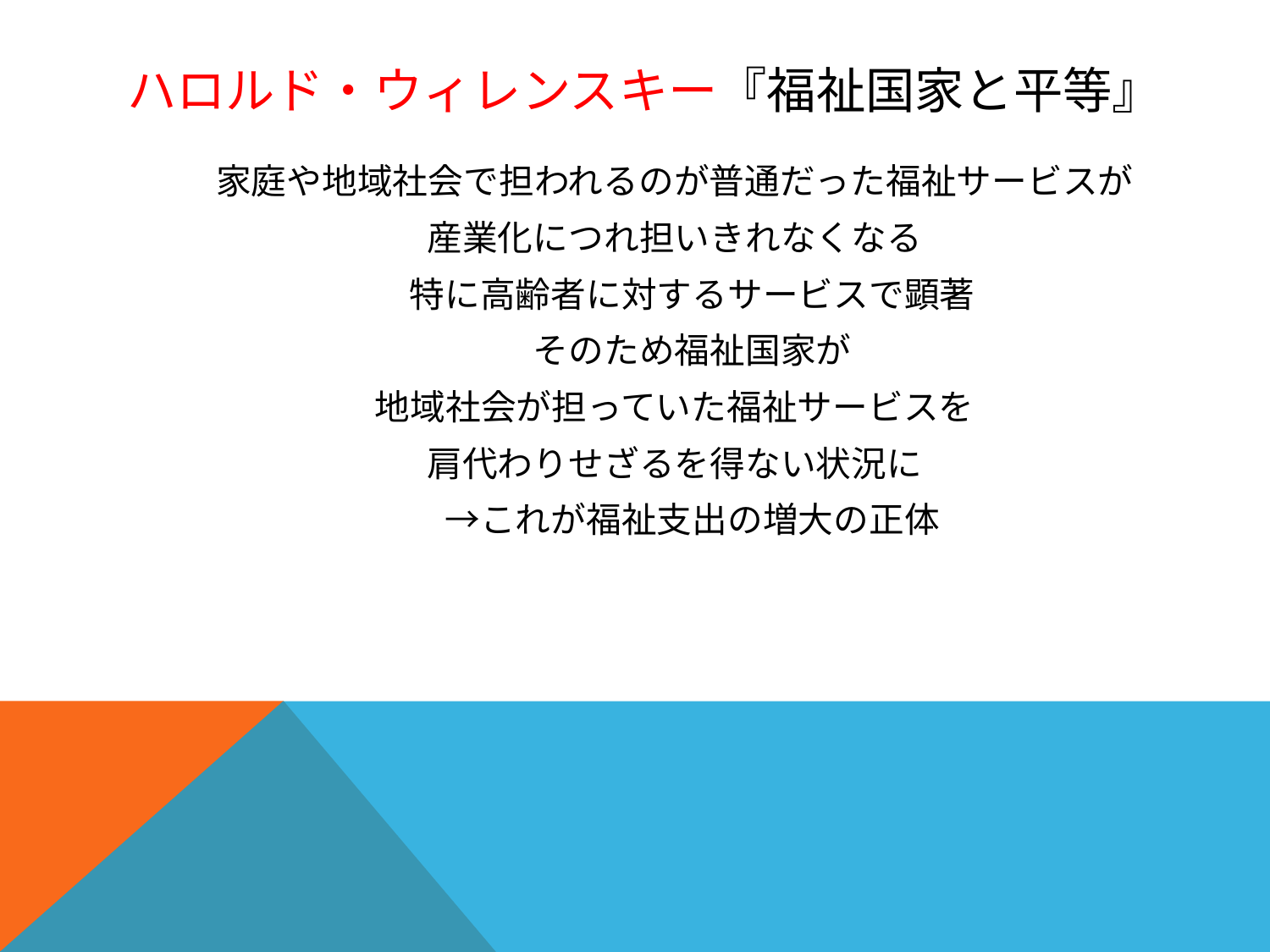

# ハロルド・ウィレンスキー『福祉国家と平等』
家庭や地域社会で担われるのが普通だった福祉サービスが
産業化につれ担いきれなくなる
　特に高齢者に対するサービスで顕著
　そのため福祉国家が
地域社会が担っていた福祉サービスを
肩代わりせざるを得ない状況に
　→これが福祉支出の増大の正体